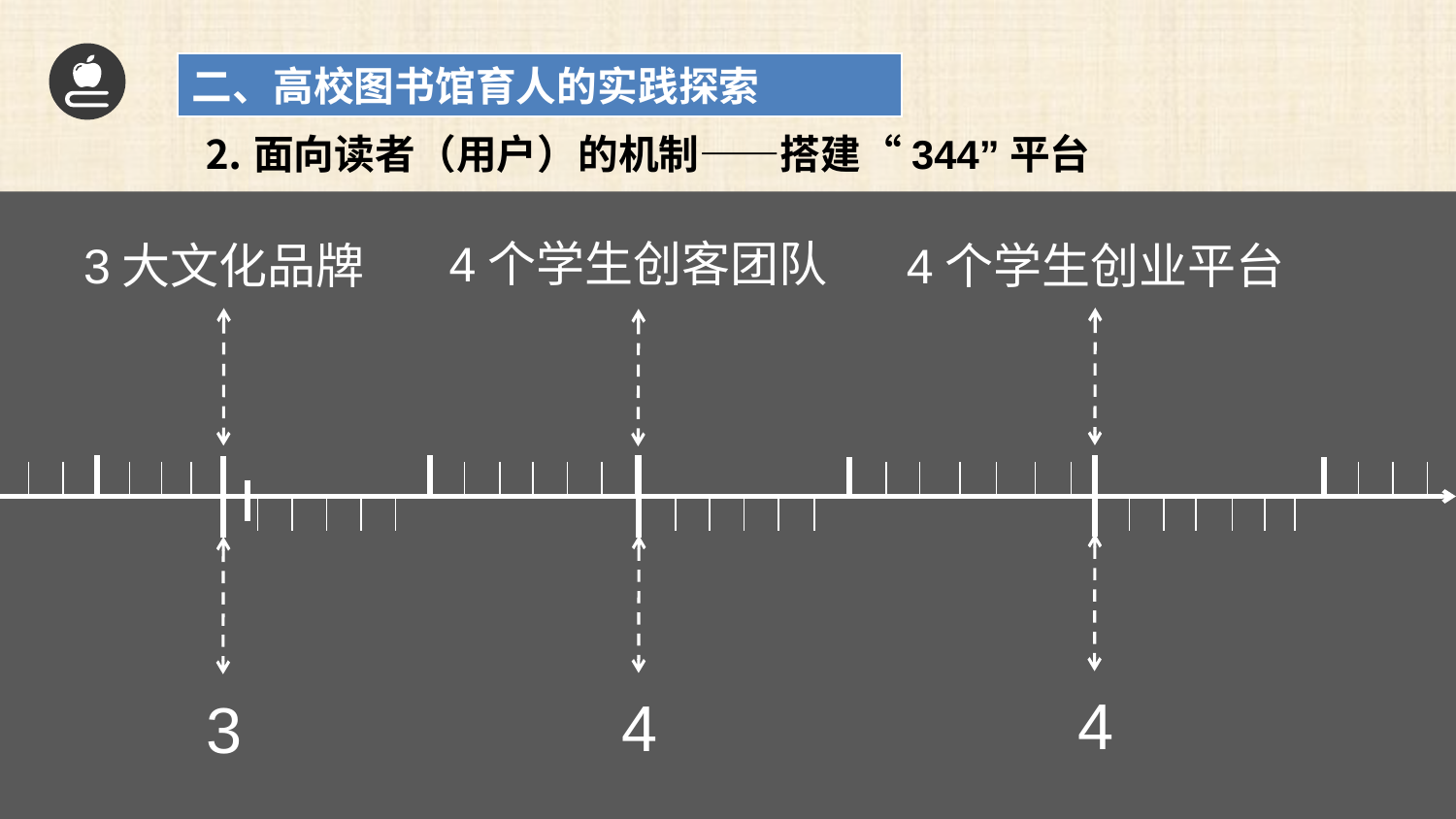

二、高校图书馆育人的实践探索
⒉面向读者（用户）的机制——搭建“344”平台

4个学生创客团队
3大文化品牌
4个学生创业平台
4
4
3